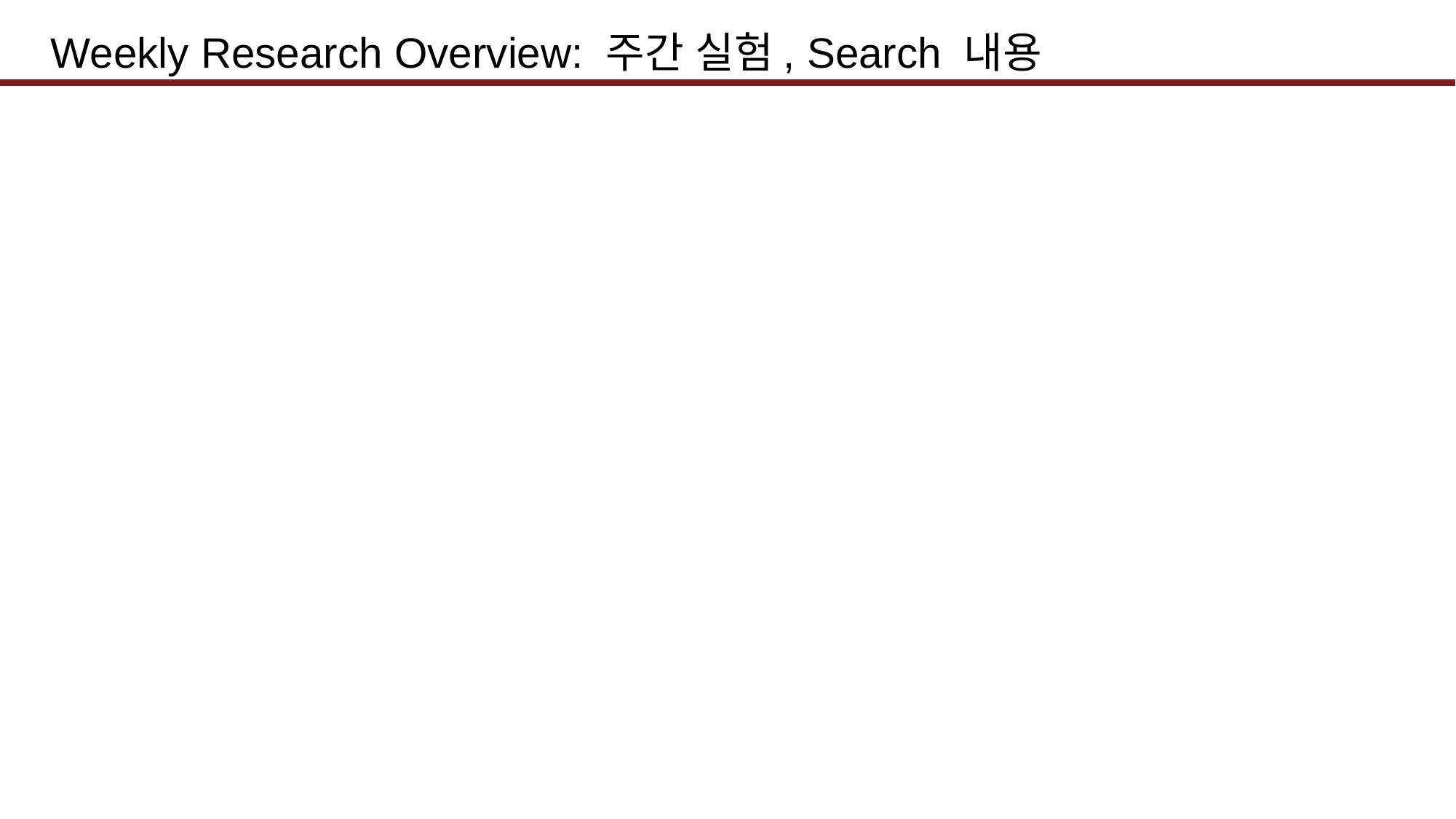

Weekly Research Overview: 주간 실험, Search 내용